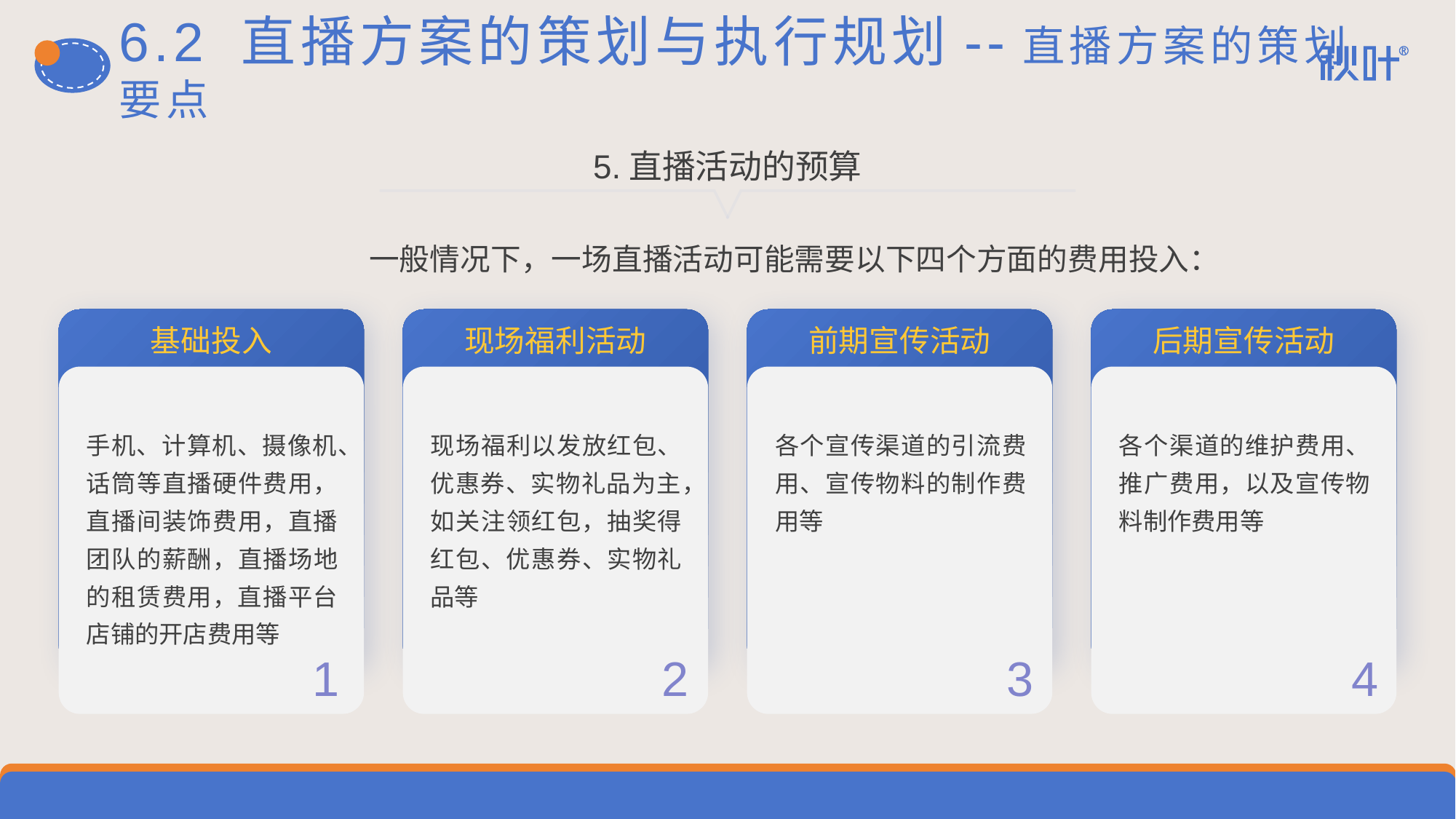

# 6.2 直播方案的策划与执行规划--直播方案的策划要点
5.直播活动的预算

一般情况下，一场直播活动可能需要以下四个方面的费用投入：

基础投入
现场福利活动
前期宣传活动
后期宣传活动

手机、计算机、摄像机、话筒等直播硬件费用，直播间装饰费用，直播团队的薪酬，直播场地的租赁费用，直播平台店铺的开店费用等
现场福利以发放红包、优惠券、实物礼品为主，如关注领红包，抽奖得红包、优惠券、实物礼品等
各个宣传渠道的引流费用、宣传物料的制作费用等
各个渠道的维护费用、推广费用，以及宣传物料制作费用等
1
2
3
4
1
2
3
4